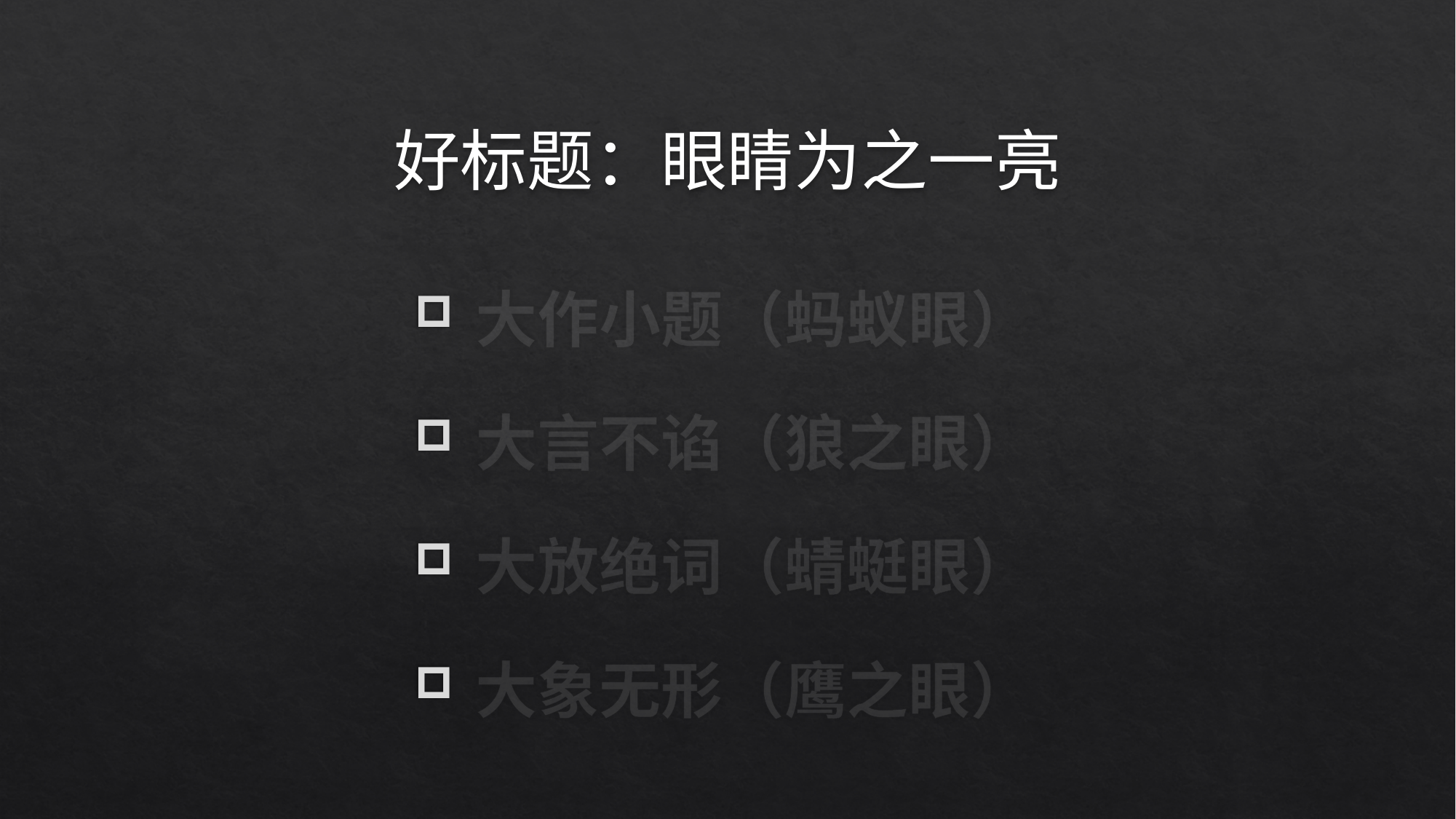

好标题：眼睛为之一亮
 大作小题（蚂蚁眼）
 大言不谄（狼之眼）
 大放绝词（蜻蜓眼）
 大象无形（鹰之眼）